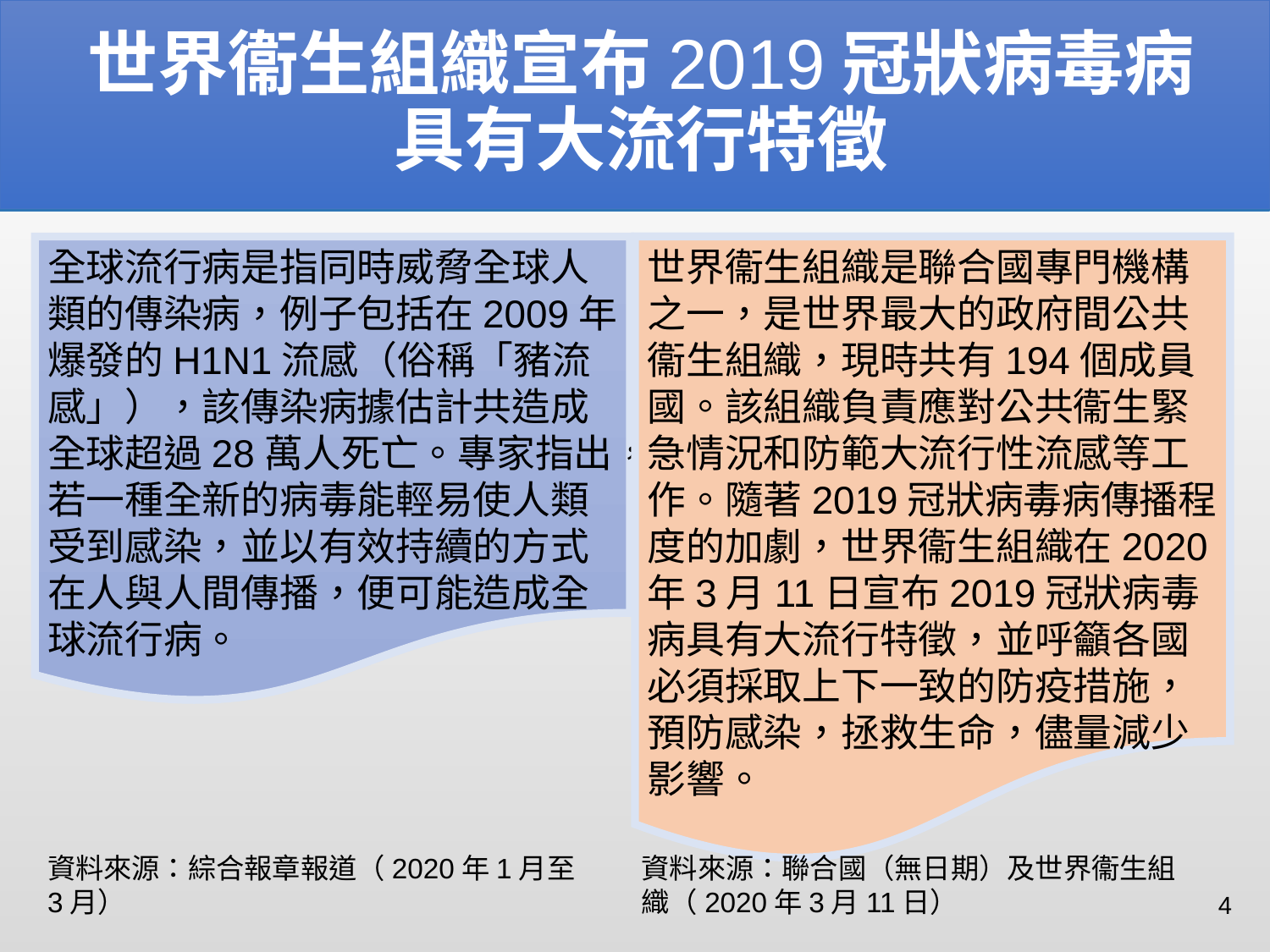

# 世界衞生組織宣布2019冠狀病毒病 具有大流行特徵
全球流行病是指同時威脅全球人類的傳染病，例子包括在2009年爆發的H1N1流感（俗稱「豬流感」），該傳染病據估計共造成全球超過28萬人死亡。專家指出，若一種全新的病毒能輕易使人類受到感染，並以有效持續的方式在人與人間傳播，便可能造成全球流行病。
世界衞生組織是聯合國專門機構之一，是世界最大的政府間公共衞生組織，現時共有194個成員國。該組織負責應對公共衞生緊急情況和防範大流行性流感等工作。隨著2019冠狀病毒病傳播程度的加劇，世界衞生組織在2020年3月11日宣布2019冠狀病毒病具有大流行特徵，並呼籲各國必須採取上下一致的防疫措施，預防感染，拯救生命，儘量減少影響。
資料來源：聯合國（無日期）及世界衞生組織（2020年3月11日）
資料來源：綜合報章報道（2020年1月至3月）
4